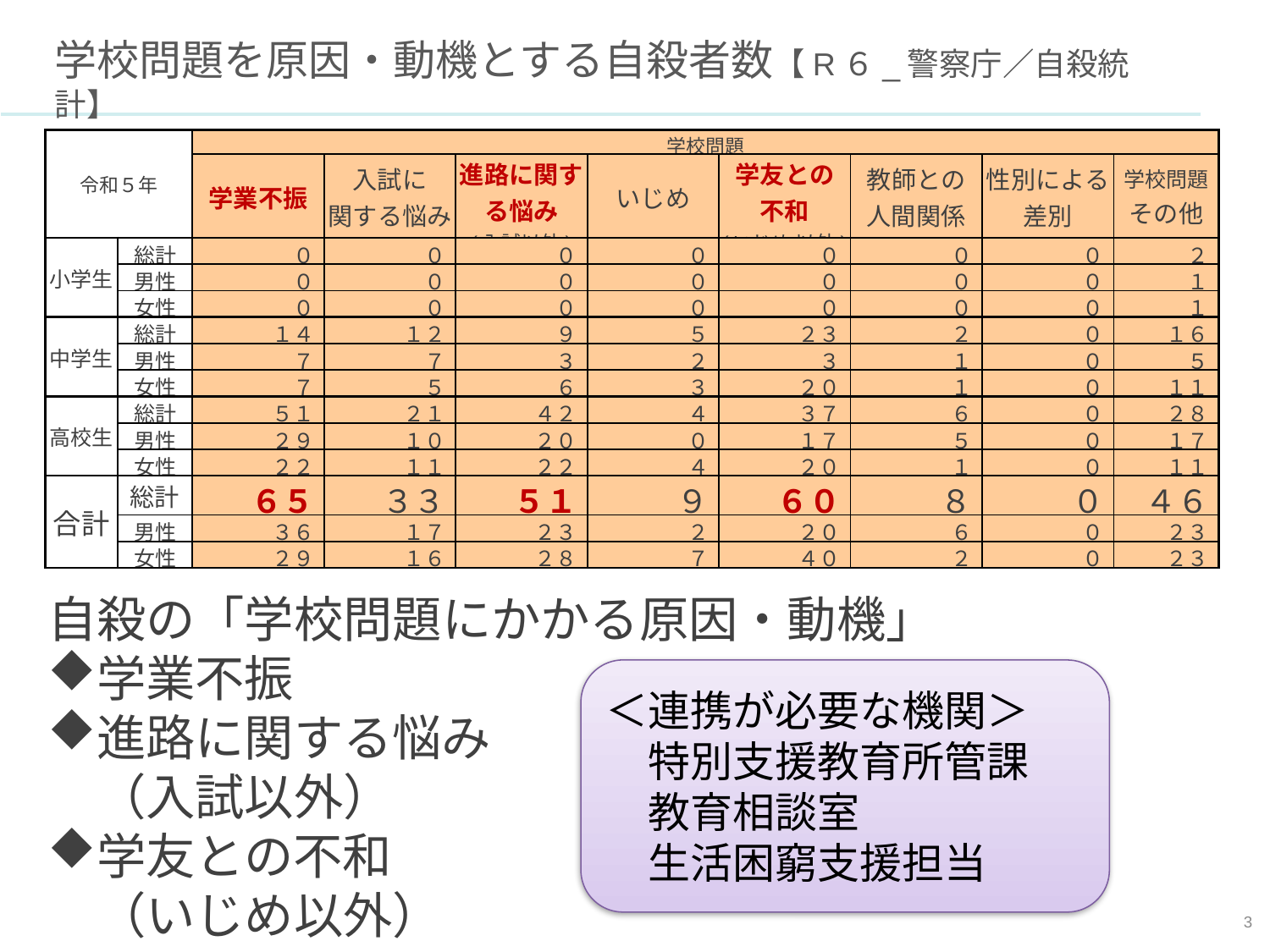

学校問題を原因・動機とする自殺者数【R６_警察庁／自殺統計】
| 令和５年 |  | 学校問題 |  |  |  |  |  |  |  |
| --- | --- | --- | --- | --- | --- | --- | --- | --- | --- |
|  |  | 学業不振 | 入試に 関する悩み | 進路に関す る悩み (入試以外) | いじめ | 学友との 不和 (いじめ 以外) | 教師との 人間関係 | 性別による 差別 | 学校問題 その他 |
| 小学生 | 総計 | ０ | ０ | ０ | ０ | ０ | ０ | ０ | ２ |
|  | 男性 | ０ | ０ | ０ | ０ | ０ | ０ | ０ | １ |
|  | 女性 | ０ | ０ | ０ | ０ | ０ | ０ | ０ | １ |
| 中学生 | 総計 | １４ | １２ | ９ | ５ | ２３ | ２ | ０ | １６ |
|  | 男性 | ７ | ７ | ３ | ２ | ３ | １ | ０ | ５ |
|  | 女性 | ７ | ５ | ６ | ３ | ２０ | １ | ０ | １１ |
| 高校生 | 総計 | ５１ | ２１ | ４２ | ４ | ３７ | ６ | ０ | ２８ |
|  | 男性 | ２９ | １０ | ２０ | ０ | １７ | ５ | ０ | １７ |
|  | 女性 | ２２ | １１ | ２２ | ４ | ２０ | １ | ０ | １１ |
| 合計 | 総計 | ６５ | ３３ | ５１ | ９ | ６０ | ８ | ０ | ４６ |
|  | 男性 | ３６ | １７ | ２３ | ２ | ２０ | ６ | ０ | ２３ |
|  | 女性 | ２９ | １６ | ２８ | ７ | ４０ | ２ | ０ | ２３ |
自殺の「学校問題にかかる原因・動機」
学業不振
進路に関する悩み
　（入試以外）
学友との不和
　（いじめ以外）
＜連携が必要な機関＞
　特別支援教育所管課
　教育相談室
　生活困窮支援担当
3